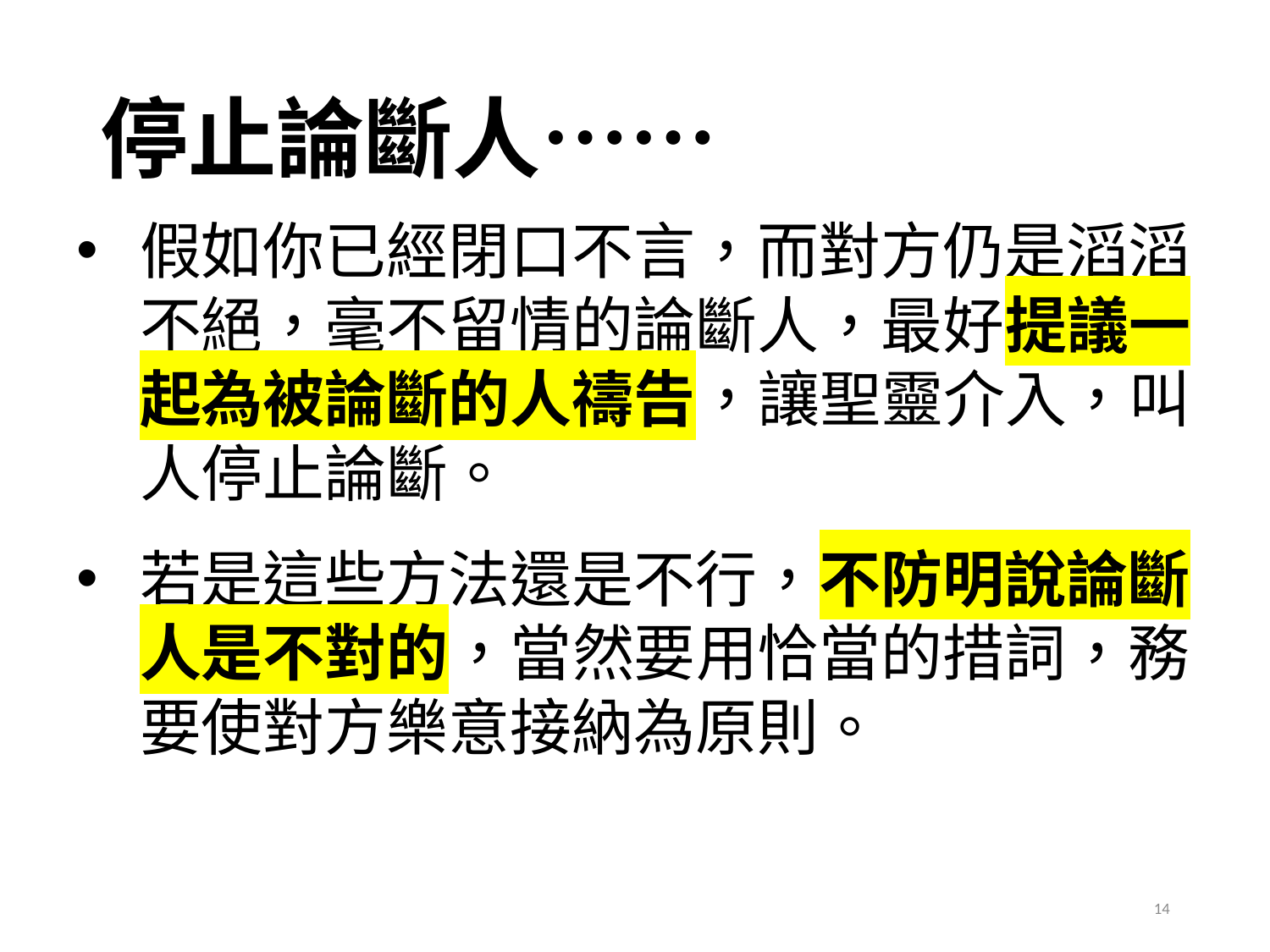

# 停止論斷人……
假如你已經閉口不言，而對方仍是滔滔不絕，毫不留情的論斷人，最好提議一起為被論斷的人禱告，讓聖靈介入，叫人停止論斷。
若是這些方法還是不行，不防明說論斷人是不對的，當然要用恰當的措詞，務要使對方樂意接納為原則。

14